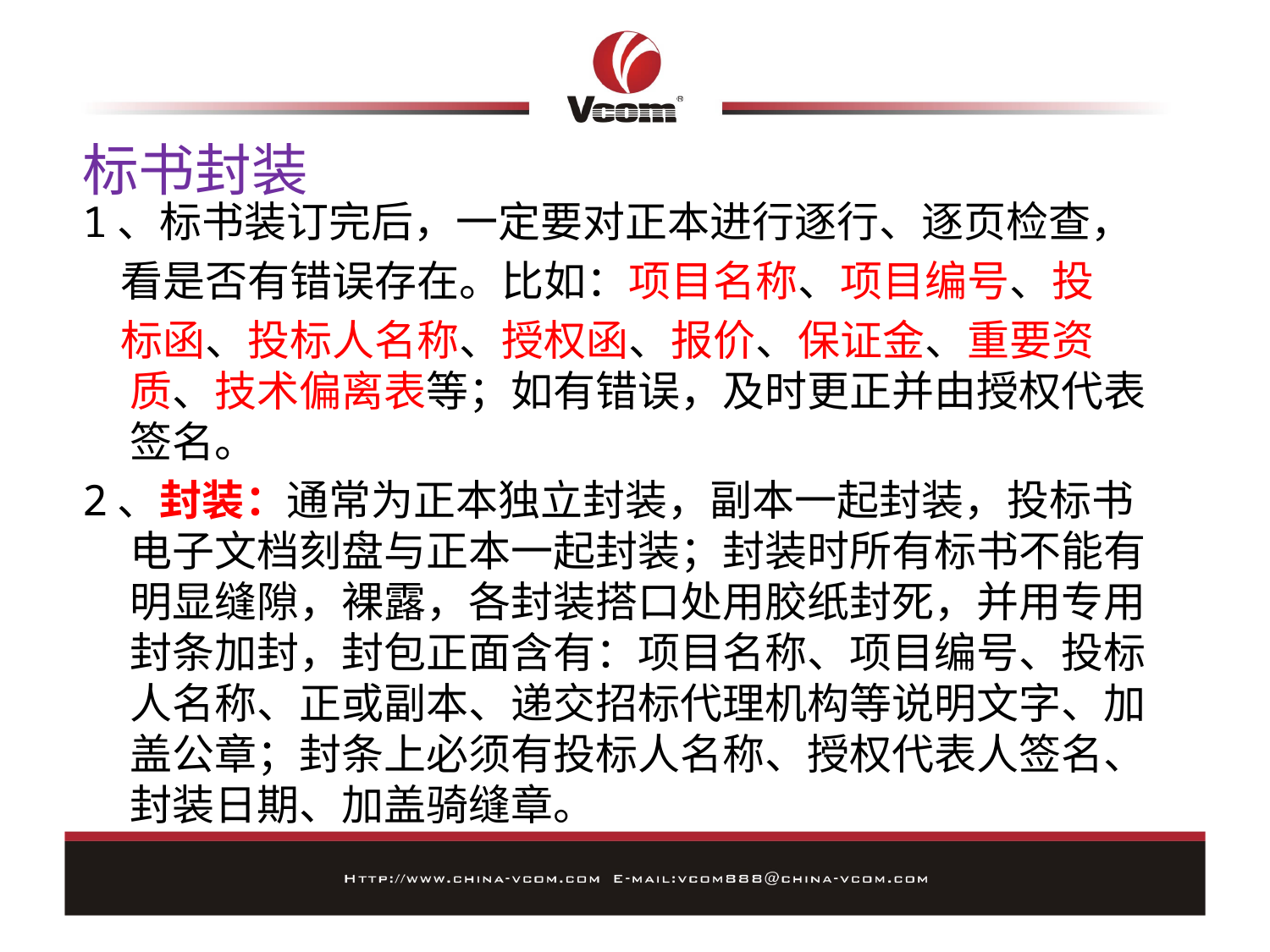

# 标书封装
1、标书装订完后，一定要对正本进行逐行、逐页检查，
   看是否有错误存在。比如：项目名称、项目编号、投
   标函、投标人名称、授权函、报价、保证金、重要资质、技术偏离表等；如有错误，及时更正并由授权代表签名。
2、封装：通常为正本独立封装，副本一起封装，投标书电子文档刻盘与正本一起封装；封装时所有标书不能有明显缝隙，裸露，各封装搭口处用胶纸封死，并用专用封条加封，封包正面含有：项目名称、项目编号、投标人名称、正或副本、递交招标代理机构等说明文字、加盖公章；封条上必须有投标人名称、授权代表人签名、封装日期、加盖骑缝章。